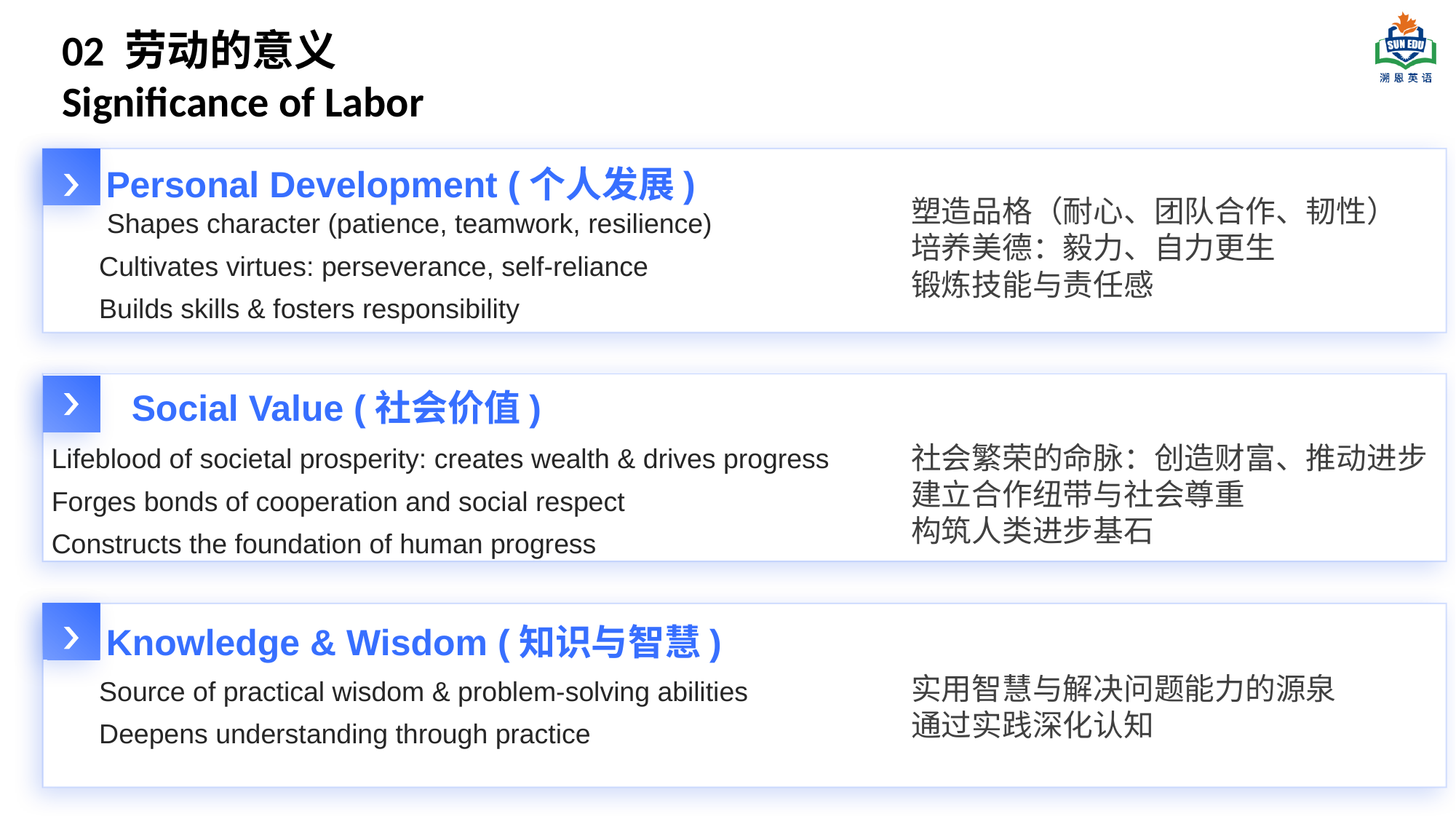

02 劳动的意义 Significance of Labor

Personal Development (个人发展)

塑造品格（耐心、团队合作、韧性）
培养美德：毅力、自力更生
锻炼技能与责任感
 Shapes character (patience, teamwork, resilience)
Cultivates virtues: perseverance, self-reliance
Builds skills & fosters responsibility
Social Value (社会价值)

Lifeblood of societal prosperity: creates wealth & drives progress
Forges bonds of cooperation and social respect
Constructs the foundation of human progress
社会繁荣的命脉：创造财富、推动进步
建立合作纽带与社会尊重
构筑人类进步基石

Knowledge & Wisdom (知识与智慧)

Source of practical wisdom & problem-solving abilities
Deepens understanding through practice
实用智慧与解决问题能力的源泉
通过实践深化认知